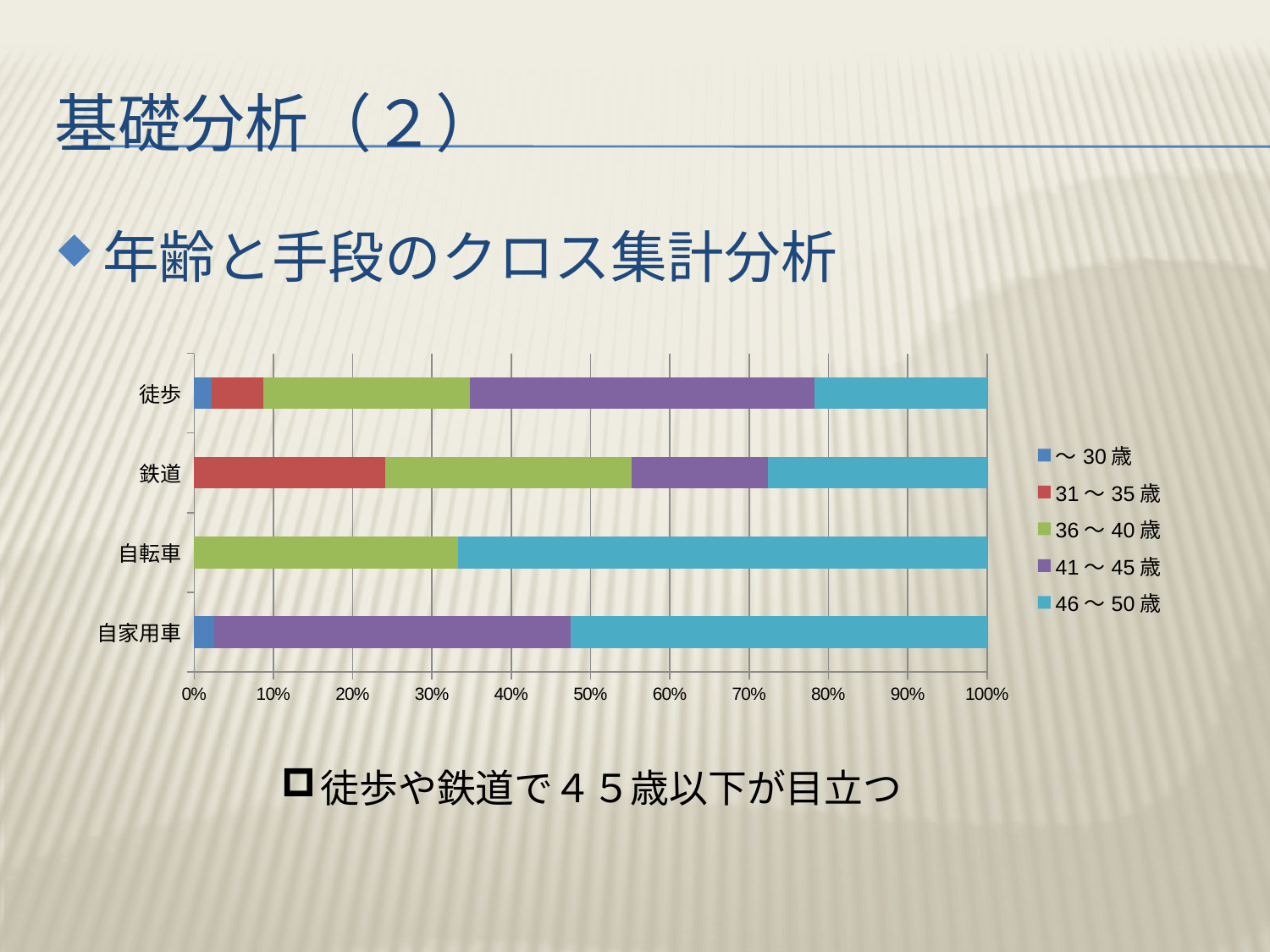

# 基礎分析（２）
年齢と手段のクロス集計分析

### Chart

| Category | ～30歳 | 31～35歳 | 36～40歳 | 41～45歳 | 46～50歳 |
|---|---|---|---|---|---|
| 自家用車 | 1.0 | 0.0 | 0.0 | 18.0 | 21.0 |
| 自転車 | 0.0 | 0.0 | 2.0 | 0.0 | 4.0 |
| 鉄道 | 0.0 | 7.0 | 9.0 | 5.0 | 8.0 |
| 徒歩 | 1.0 | 3.0 | 12.0 | 20.0 | 10.0 |
徒歩や鉄道で４５歳以下が目立つ